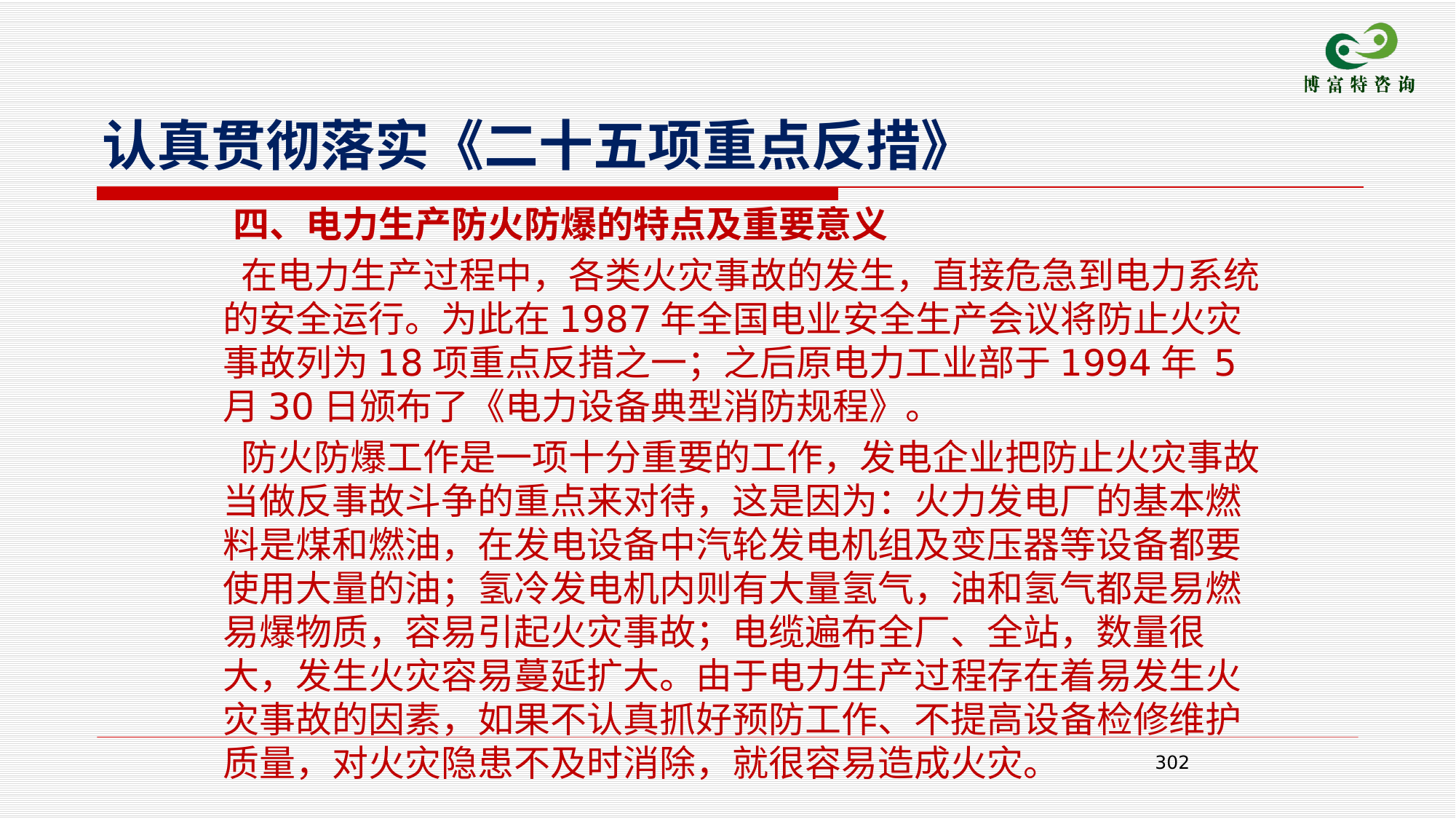

认真贯彻落实《二十五项重点反措》
       四、电力生产防火防爆的特点及重要意义
        在电力生产过程中，各类火灾事故的发生，直接危急到电力系统的安全运行。为此在1987年全国电业安全生产会议将防止火灾事故列为18项重点反措之一；之后原电力工业部于1994年 5月30日颁布了《电力设备典型消防规程》。
        防火防爆工作是一项十分重要的工作，发电企业把防止火灾事故当做反事故斗争的重点来对待，这是因为：火力发电厂的基本燃料是煤和燃油，在发电设备中汽轮发电机组及变压器等设备都要使用大量的油；氢冷发电机内则有大量氢气，油和氢气都是易燃易爆物质，容易引起火灾事故；电缆遍布全厂、全站，数量很大，发生火灾容易蔓延扩大。由于电力生产过程存在着易发生火灾事故的因素，如果不认真抓好预防工作、不提高设备检修维护质量，对火灾隐患不及时消除，就很容易造成火灾。

302